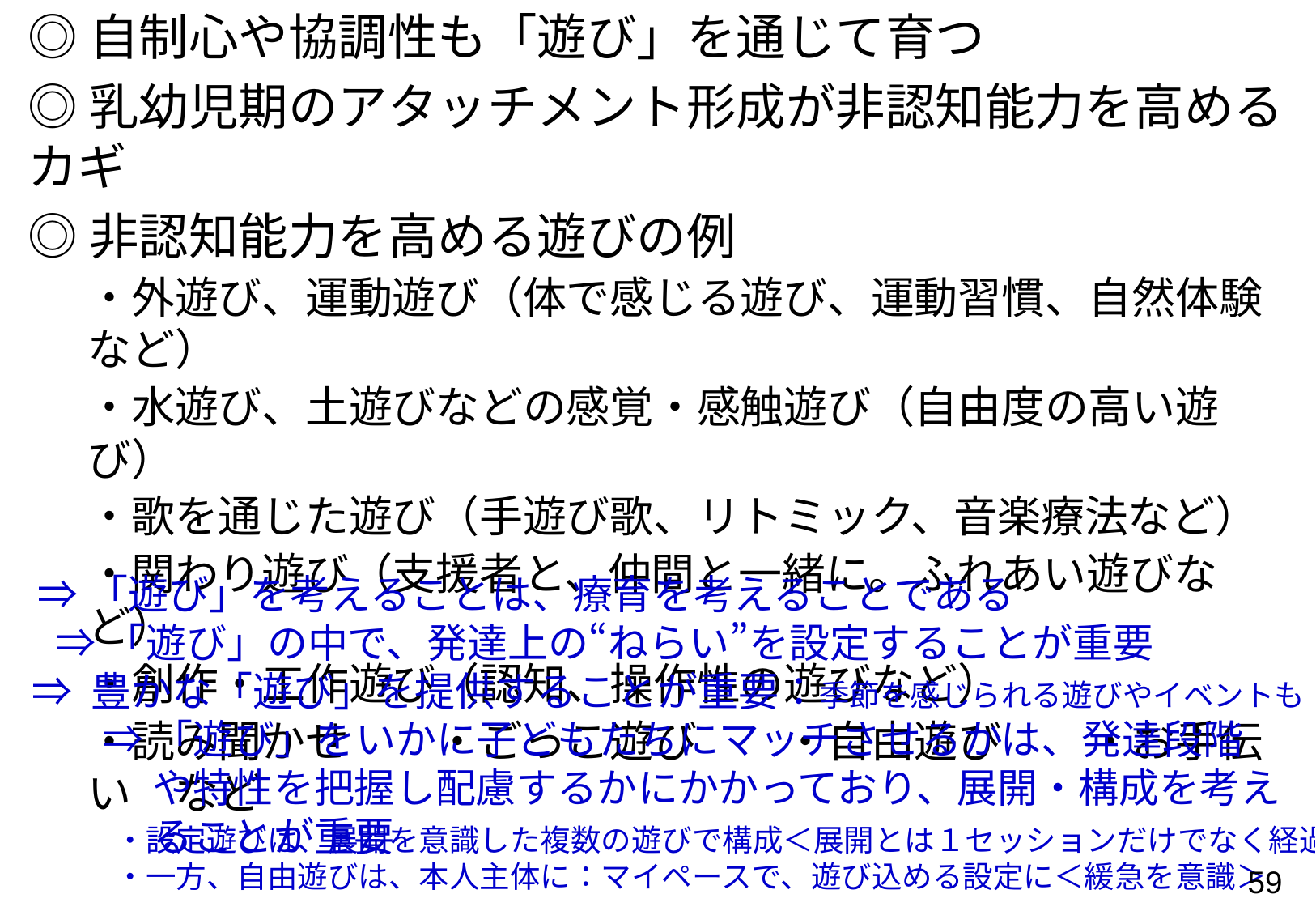

◎自制心や協調性も「遊び」を通じて育つ
◎乳幼児期のアタッチメント形成が非認知能力を高めるカギ
◎非認知能力を高める遊びの例
・外遊び、運動遊び（体で感じる遊び、運動習慣、自然体験など）
・水遊び、土遊びなどの感覚・感触遊び（自由度の高い遊び）
・歌を通じた遊び（手遊び歌、リトミック、音楽療法など）
・関わり遊び（支援者と、仲間と一緒に。ふれあい遊びなど）
・創作・工作遊び（認知、操作性の遊びなど）
・読み聞かせ　　・ごっこ遊び　　・自由遊び　　・お手伝い　など
⇒「遊び」を考えることは、療育を考えることである
⇒「遊び」の中で、発達上の“ねらい”を設定することが重要
⇒ 豊かな「遊び」を提供することが重要：季節を感じられる遊びやイベントも
⇒「遊び」をいかに子どもたちにマッチさせるかは、発達段階や特性を把握し配慮するかにかかっており、展開・構成を考えることが重要
　　・設定遊びは、展開を意識した複数の遊びで構成＜展開とは１セッションだけでなく経過も＞
　　・一方、自由遊びは、本人主体に：マイペースで、遊び込める設定に＜緩急を意識＞
59